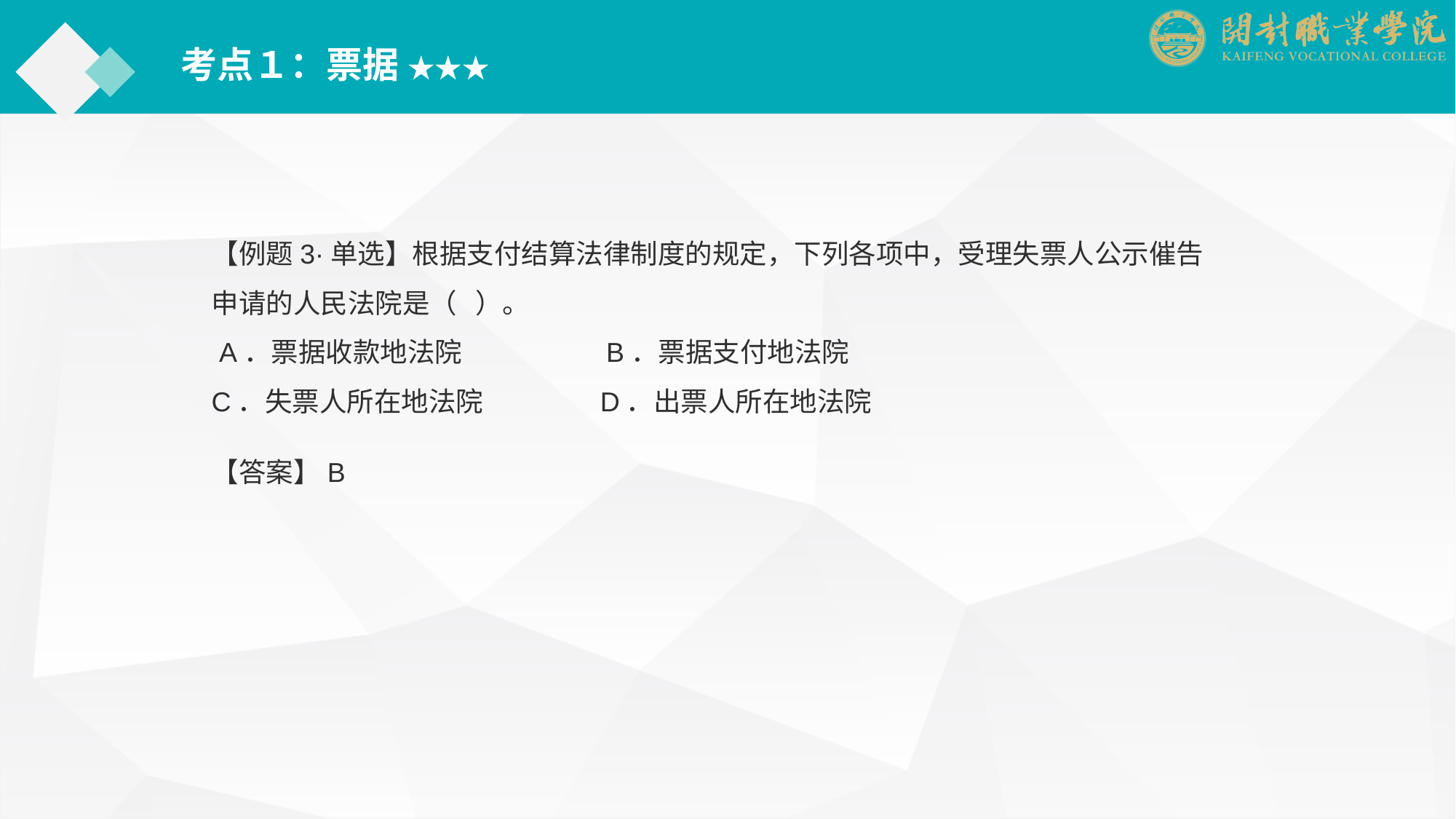

考点１：票据 ★★★
【例题3·单选】根据支付结算法律制度的规定，下列各项中，受理失票人公示催告申请的人民法院是（   ）。
 A．票据收款地法院	 　　B．票据支付地法院　　
C．失票人所在地法院	　　D．出票人所在地法院
【答案】B